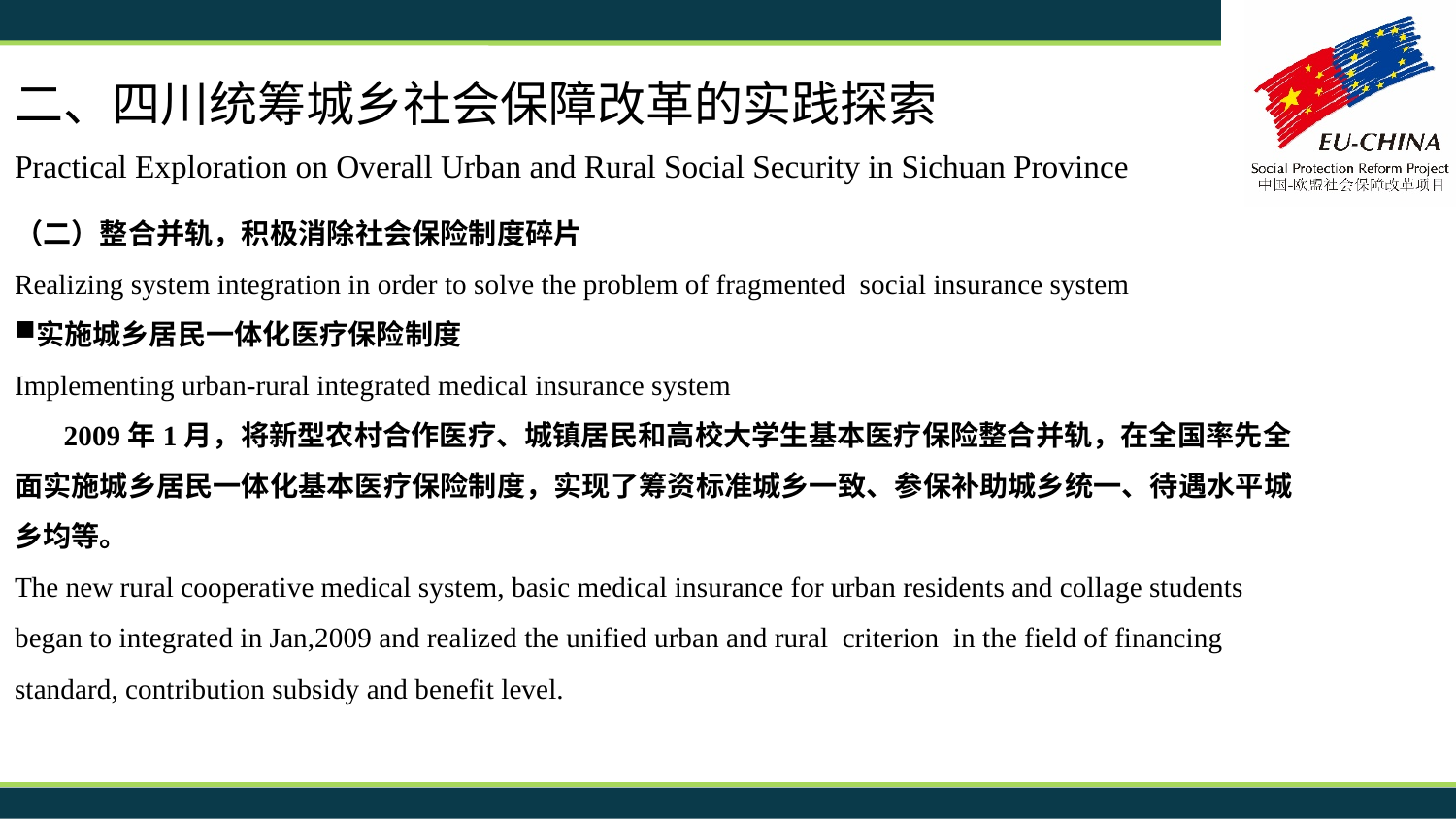

二、四川统筹城乡社会保障改革的实践探索
Practical Exploration on Overall Urban and Rural Social Security in Sichuan Province
（二）整合并轨，积极消除社会保险制度碎片
Realizing system integration in order to solve the problem of fragmented  social insurance system
实施城乡居民一体化医疗保险制度
Implementing urban-rural integrated medical insurance system
       2009年1月，将新型农村合作医疗、城镇居民和高校大学生基本医疗保险整合并轨，在全国率先全面实施城乡居民一体化基本医疗保险制度，实现了筹资标准城乡一致、参保补助城乡统一、待遇水平城乡均等。
The new rural cooperative medical system, basic medical insurance for urban residents and collage students began to integrated in Jan,2009 and realized the unified urban and rural  criterion  in the field of financing standard, contribution subsidy and benefit level.